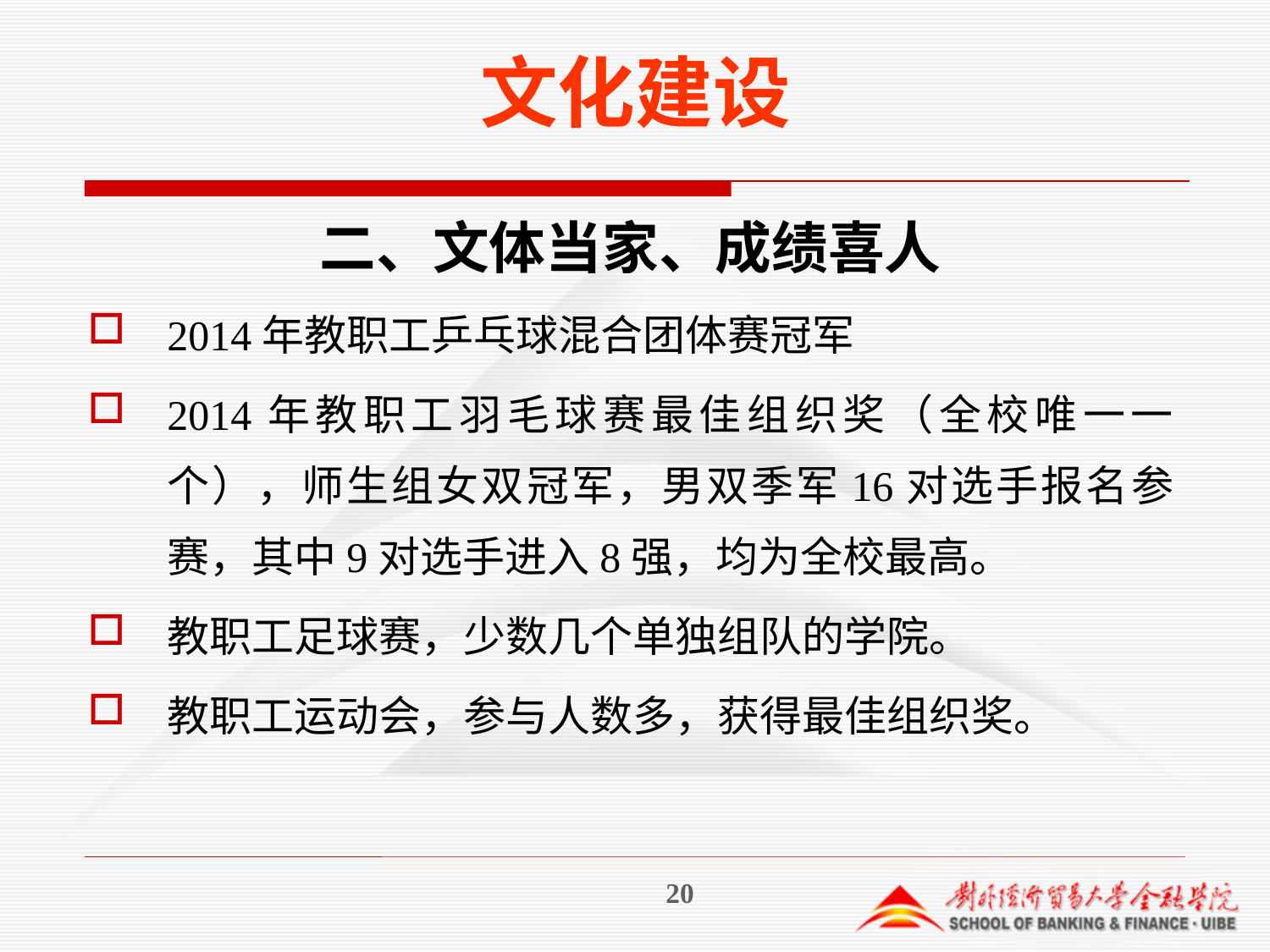

# 文化建设
二、文体当家、成绩喜人
2014年教职工乒乓球混合团体赛冠军
2014年教职工羽毛球赛最佳组织奖（全校唯一一个），师生组女双冠军，男双季军16对选手报名参赛，其中9对选手进入8强，均为全校最高。
教职工足球赛，少数几个单独组队的学院。
教职工运动会，参与人数多，获得最佳组织奖。